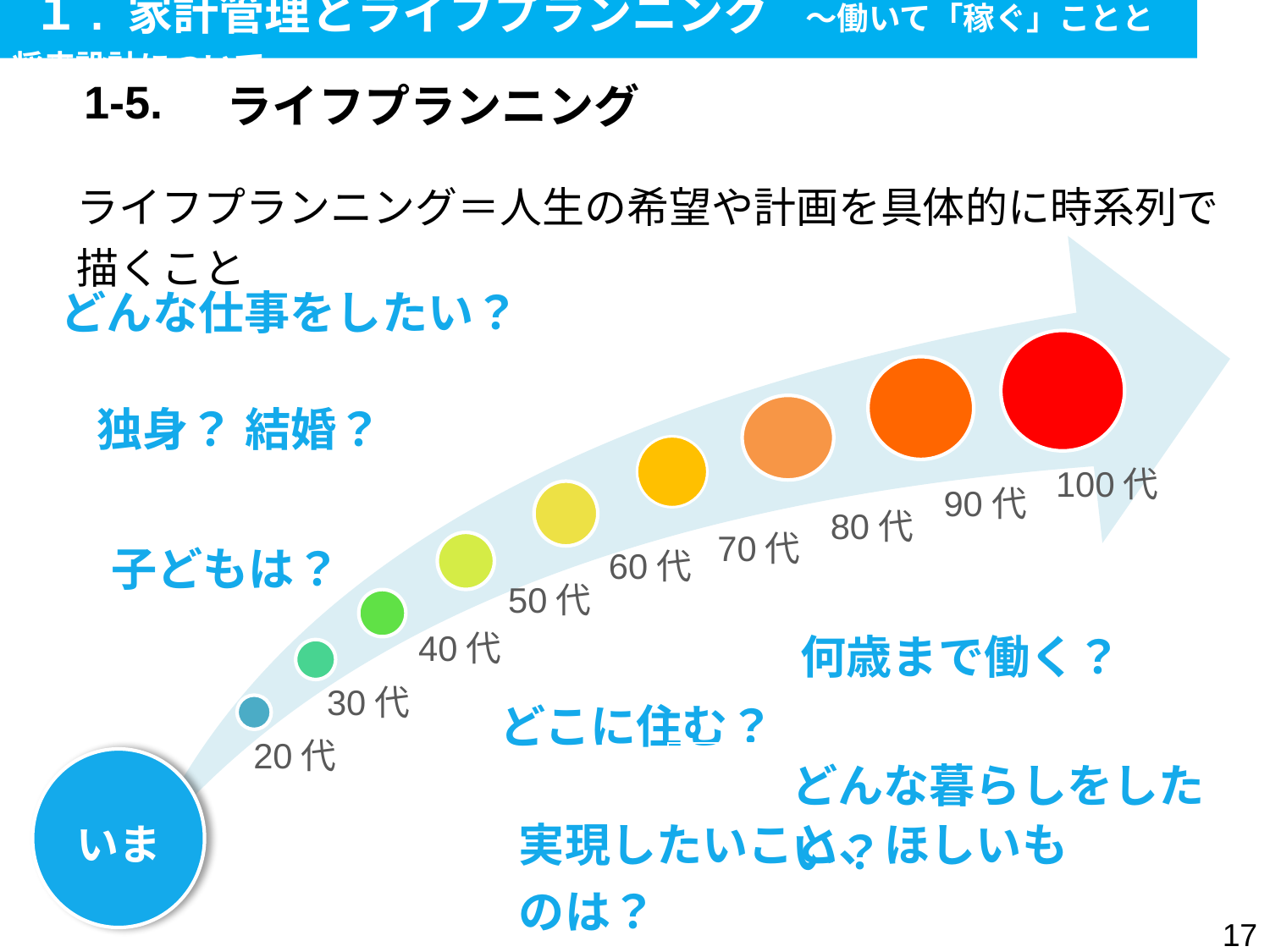

１. 家計管理とライフプランニング　～働いて「稼ぐ」ことと将来設計について
| 1-5. | ライフプランニング |
| --- | --- |
ライフプランニング＝人生の希望や計画を具体的に時系列で描くこと
20代
30代
40代
50代
60代
|  | どんな仕事をしたい？ |
| --- | --- |

|  | 独身？ 結婚？ |
| --- | --- |

100代

90代

80代
|  | 子どもは？ |
| --- | --- |

70代
|  | 何歳まで働く？ |
| --- | --- |
|  | どこに住む？ |
| --- | --- |
|  | どんな暮らしをしたい？ |
| --- | --- |
いま
|  | 実現したいこと、ほしいものは？ |
| --- | --- |
17